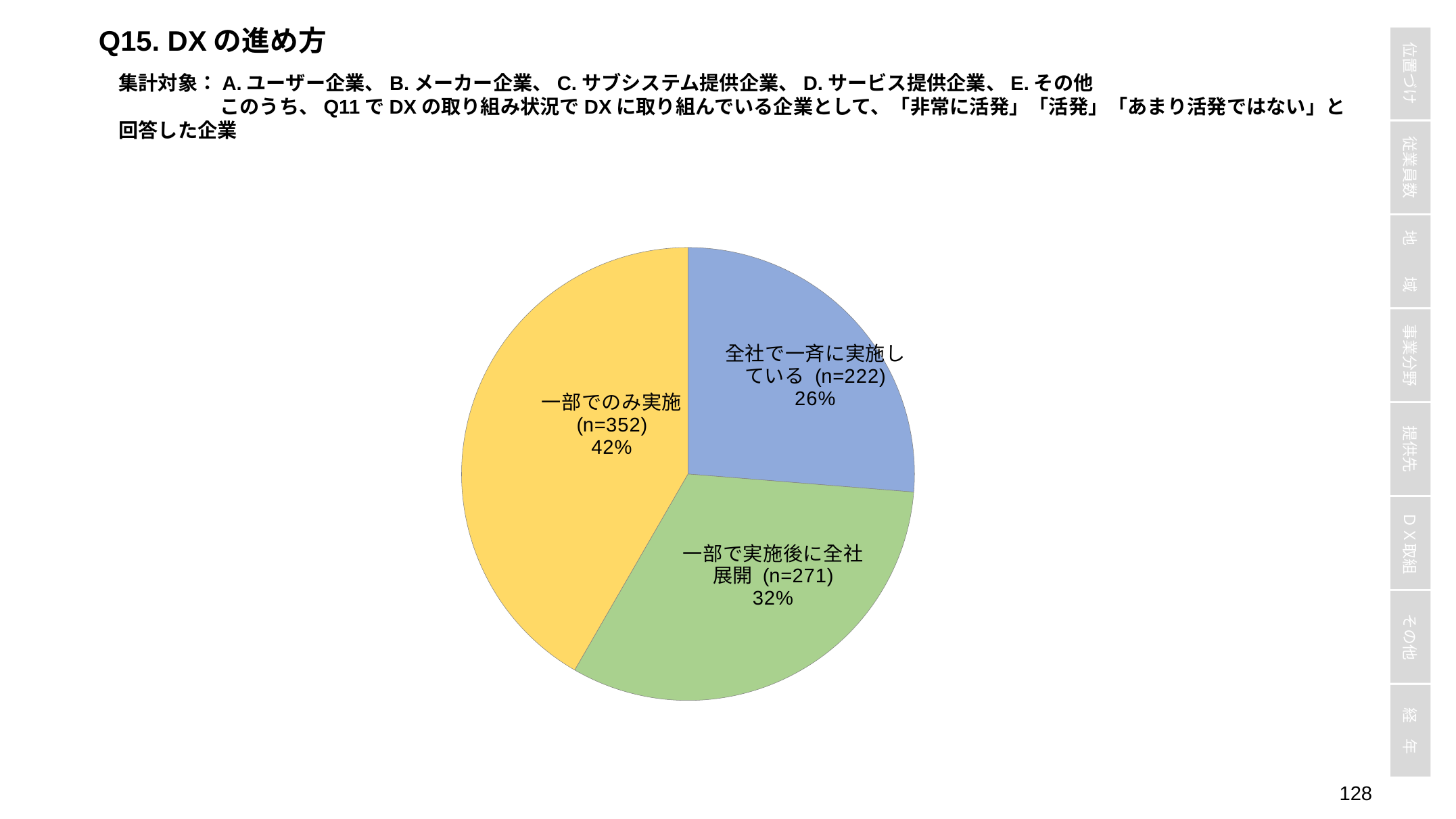

Q15. DXの進め方
集計対象：A.ユーザー企業、B.メーカー企業、C.サブシステム提供企業、D.サービス提供企業、E.その他
	このうち、Q11でDXの取り組み状況でDXに取り組んでいる企業として、「非常に活発」「活発」「あまり活発ではない」と回答した企業

### Chart

| Category |  |
|---|---|
| 全社で一斉に実施している (n=222) | 222.0 |
| 一部で実施後に全社展開 (n=271) | 271.0 |
| 一部でのみ実施 (n=352) | 352.0 |
DXの進め方の構成割合（N=848）
128